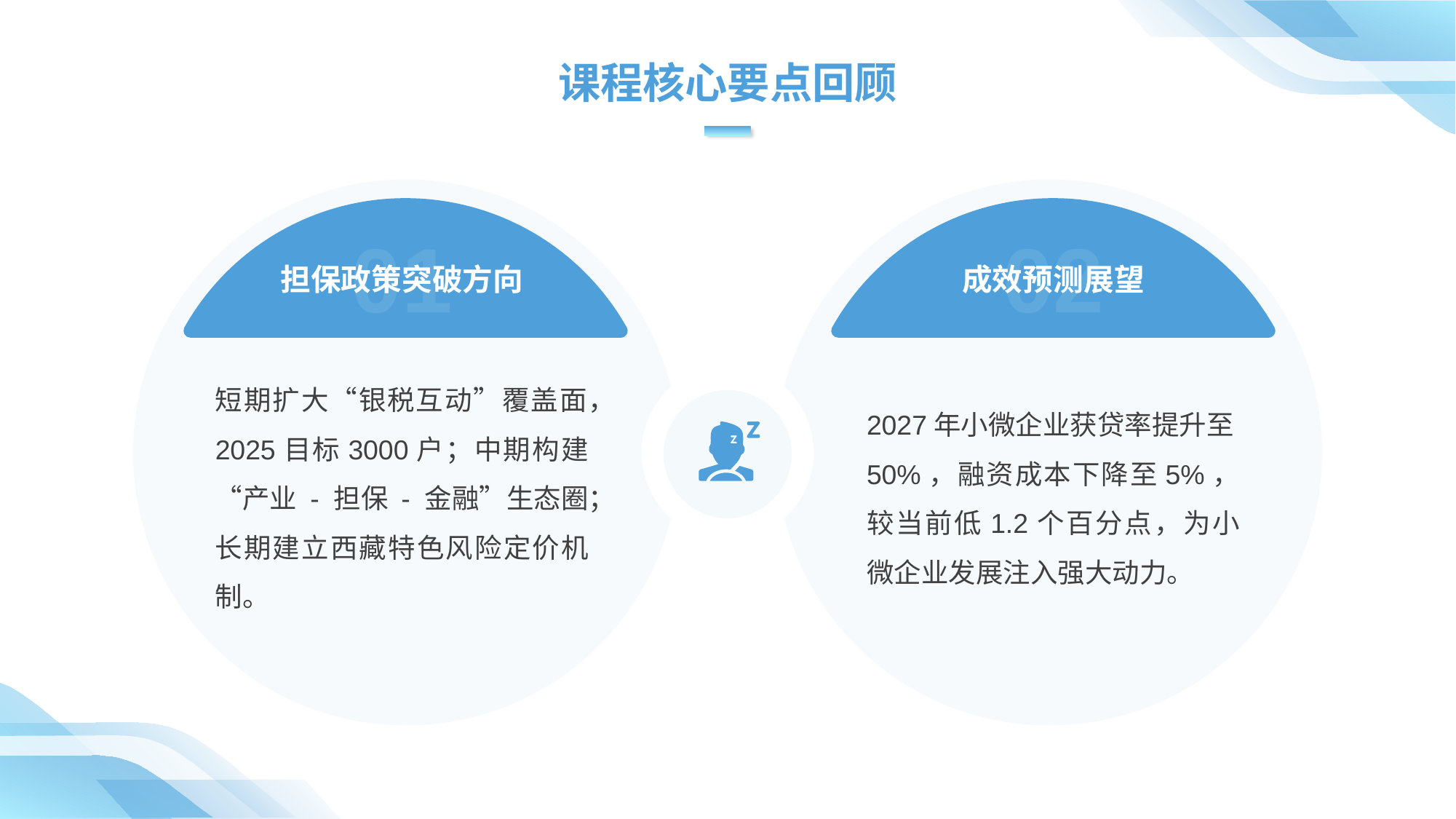

课程核心要点回顾

01
02
担保政策突破方向
成效预测展望

短期扩大“银税互动”覆盖面，2025目标3000户；中期构建“产业 - 担保 - 金融”生态圈；长期建立西藏特色风险定价机制。
2027年小微企业获贷率提升至50%，融资成本下降至5%，较当前低1.2个百分点，为小微企业发展注入强大动力。